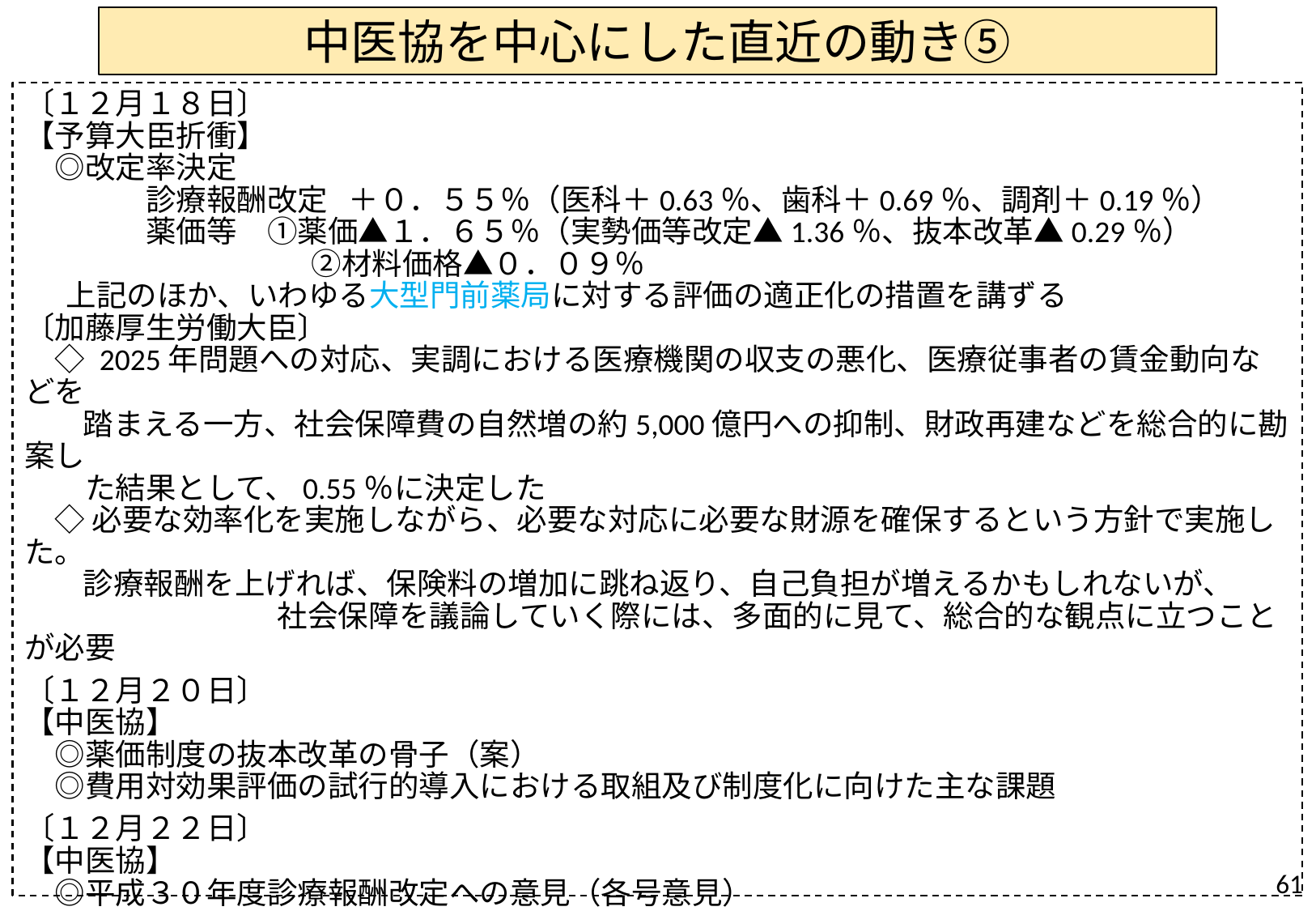

中医協を中心にした直近の動き⑤
〔１２月１８日〕
【予算大臣折衝】
　◎改定率決定
　　　　診療報酬改定   ＋０．５５％（医科＋0.63％、歯科＋0.69％、調剤＋0.19％）
　　　　薬価等　①薬価▲１．６５％（実勢価等改定▲1.36％、抜本改革▲0.29％）
　　　　　　　 　　 ②材料価格▲０．０９％
     上記のほか、いわゆる大型門前薬局に対する評価の適正化の措置を講ずる
〔加藤厚生労働大臣〕
　◇ 2025年問題への対応、実調における医療機関の収支の悪化、医療従事者の賃金動向などを
   　踏まえる一方、社会保障費の自然増の約5,000億円への抑制、財政再建などを総合的に勘案し
　　た結果として、0.55％に決定した
　◇ 必要な効率化を実施しながら、必要な対応に必要な財源を確保するという方針で実施した。
   　診療報酬を上げれば、保険料の増加に跳ね返り、自己負担が増えるかもしれないが、
　　                            社会保障を議論していく際には、多面的に見て、総合的な観点に立つことが必要
〔１２月２０日〕
【中医協】
　◎薬価制度の抜本改革の骨子（案）
　◎費用対効果評価の試行的導入における取組及び制度化に向けた主な課題
〔１２月２２日〕
【中医協】
　◎平成３０年度診療報酬改定への意見（各号意見）
〔平成３０年１月１０日〕
【中医協】
　◎平成３０年度診療報酬改定に係るこれまでの議論の整理（案）

61